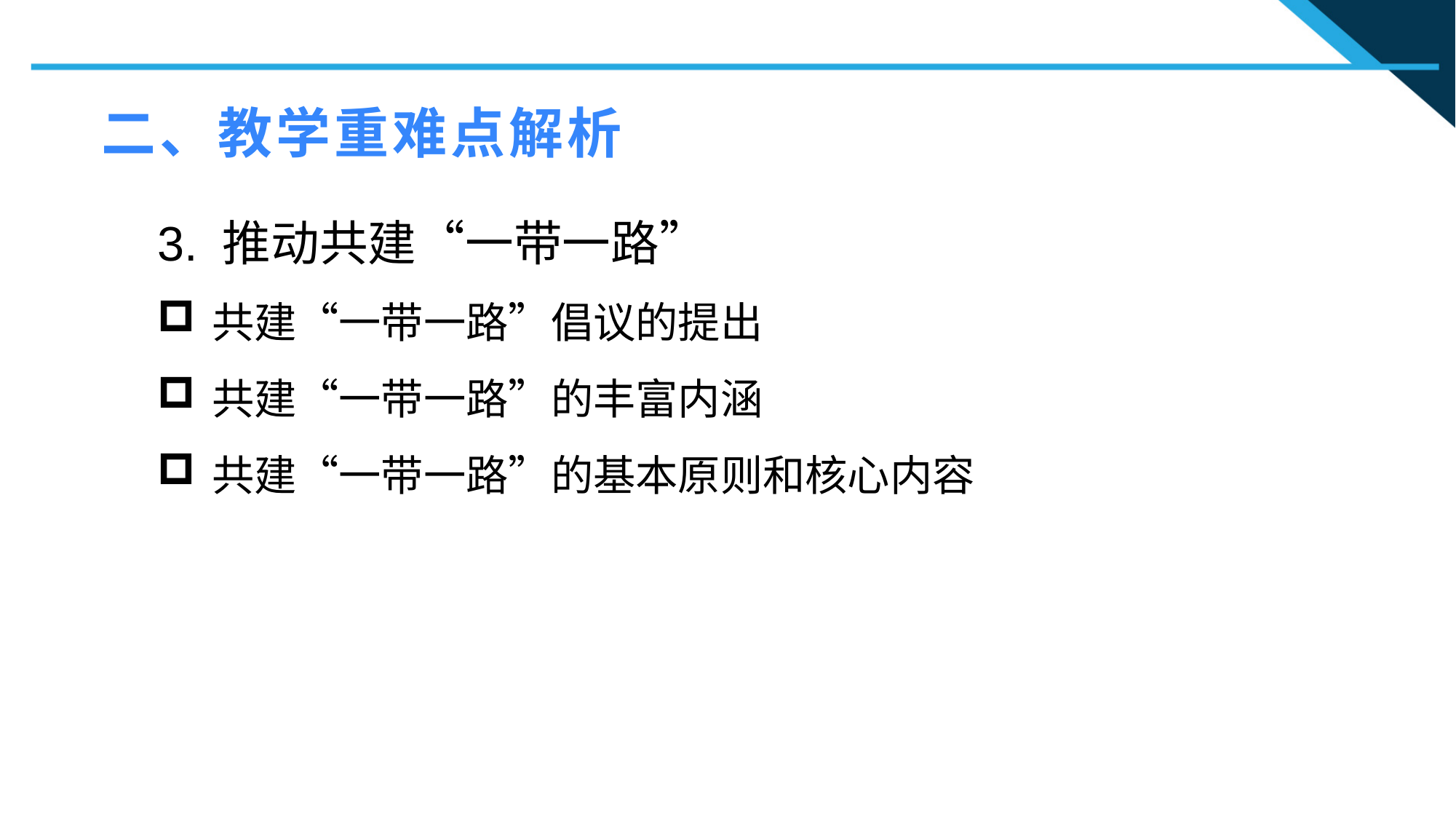

二、教学重难点解析
3. 推动共建“一带一路”
共建“一带一路”倡议的提出
共建“一带一路”的丰富内涵
共建“一带一路”的基本原则和核心内容

1
2
2
n